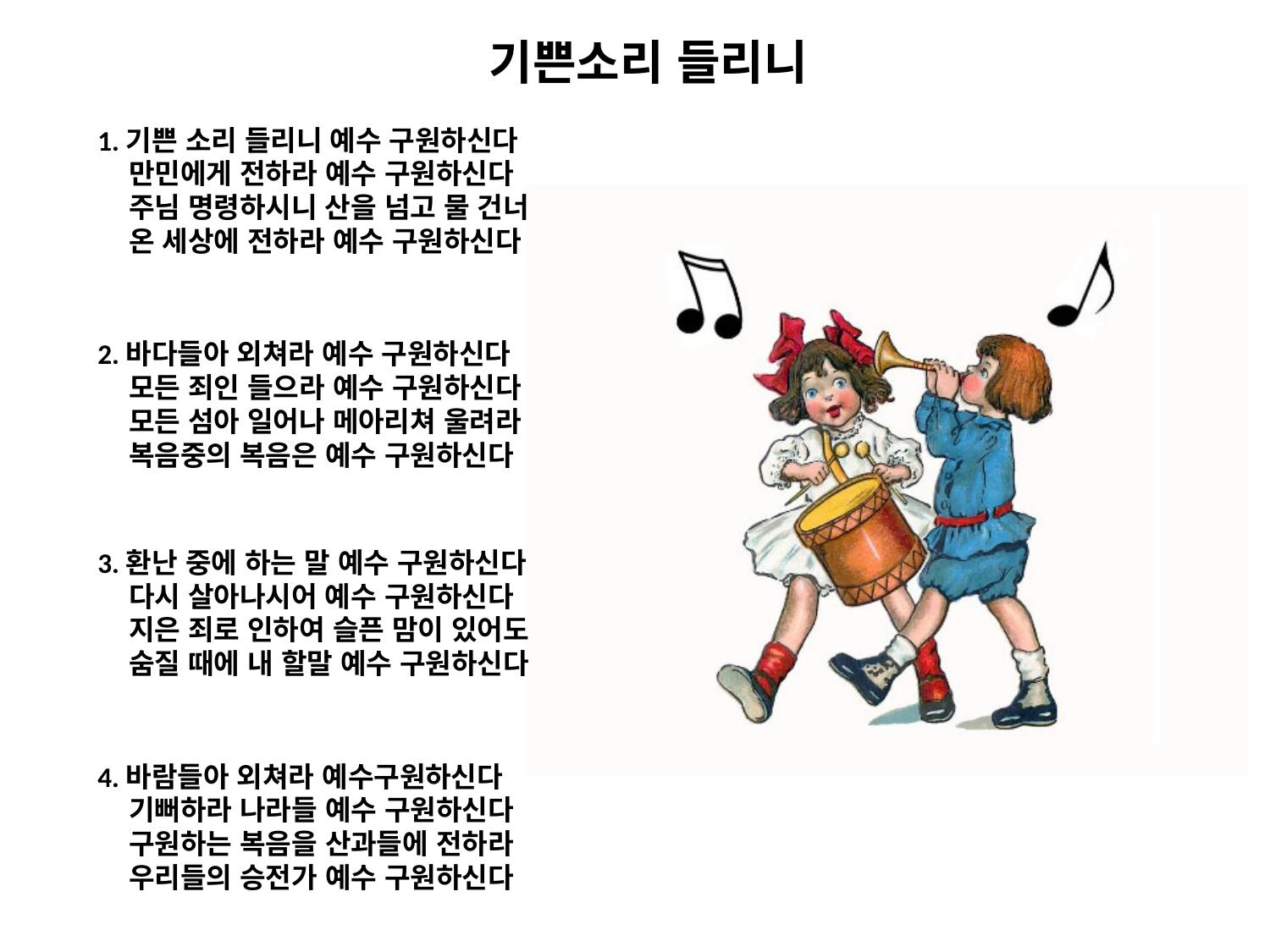

# 기쁜소리 들리니
1.기쁜 소리 들리니 예수 구원하신다
    만민에게 전하라 예수 구원하신다
    주님 명령하시니 산을 넘고 물 건너
    온 세상에 전하라 예수 구원하신다

2.바다들아 외쳐라 예수 구원하신다
    모든 죄인 들으라 예수 구원하신다
    모든 섬아 일어나 메아리쳐 울려라
    복음중의 복음은 예수 구원하신다
3.환난 중에 하는 말 예수 구원하신다
    다시 살아나시어 예수 구원하신다
    지은 죄로 인하여 슬픈 맘이 있어도
    숨질 때에 내 할말 예수 구원하신다

4.바람들아 외쳐라 예수구원하신다
    기뻐하라 나라들 예수 구원하신다
    구원하는 복음을 산과들에 전하라
    우리들의 승전가 예수 구원하신다